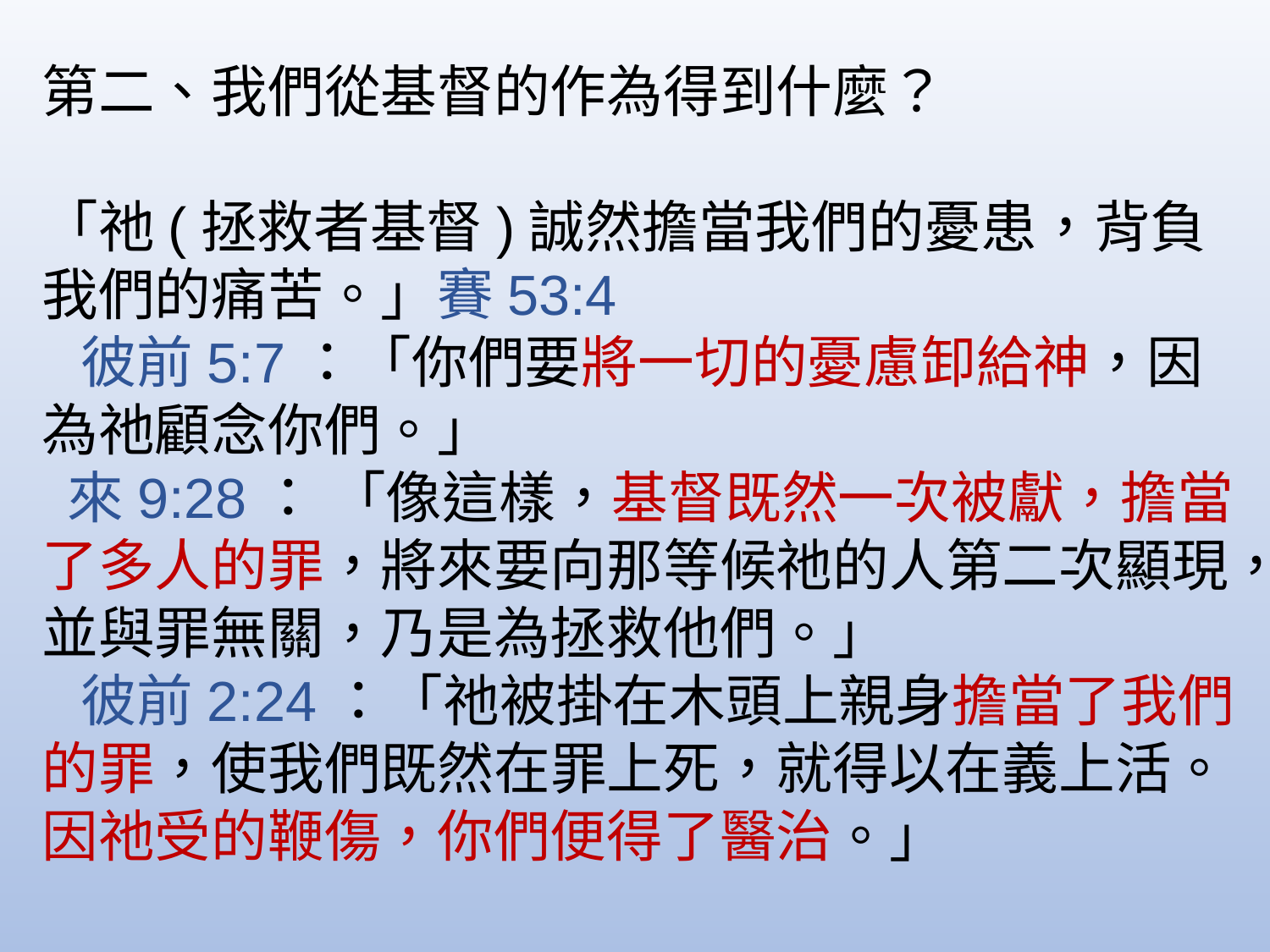

第二、我們從基督的作為得到什麼？

「祂(拯救者基督)誠然擔當我們的憂患，背負我們的痛苦。」賽53:4
  彼前5:7：「你們要將一切的憂慮卸給神，因為祂顧念你們。」
  來9:28： 「像這樣，基督既然一次被獻，擔當了多人的罪，將來要向那等候祂的人第二次顯現，並與罪無關，乃是為拯救他們。」
  彼前2:24：「祂被掛在木頭上親身擔當了我們的罪，使我們既然在罪上死，就得以在義上活。因祂受的鞭傷，你們便得了醫治。」